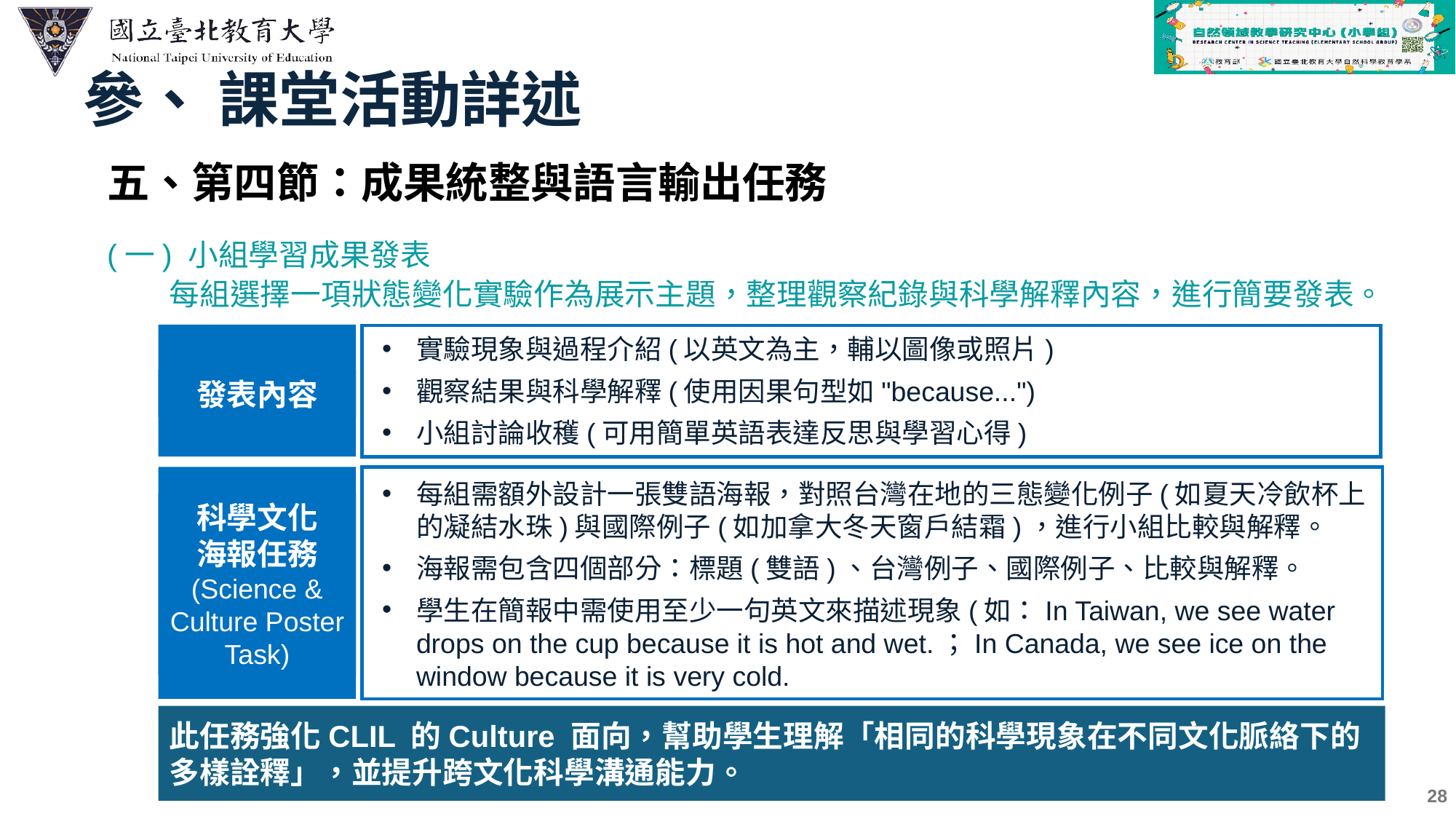

參、 課堂活動詳述
五、第四節：成果統整與語言輸出任務
(一) 小組學習成果發表
每組選擇一項狀態變化實驗作為展示主題，整理觀察紀錄與科學解釋內容，進行簡要發表。

發表內容
C
實驗現象與過程介紹(以英文為主，輔以圖像或照片)
觀察結果與科學解釋(使用因果句型如"because...")
小組討論收穫(可用簡單英語表達反思與學習心得)

科學文化
海報任務
(Science & Culture Poster Task)
C
每組需額外設計一張雙語海報，對照台灣在地的三態變化例子(如夏天冷飲杯上的凝結水珠)與國際例子(如加拿大冬天窗戶結霜)，進行小組比較與解釋。
海報需包含四個部分：標題(雙語)、台灣例子、國際例子、比較與解釋。
學生在簡報中需使用至少一句英文來描述現象(如：In Taiwan, we see water drops on the cup because it is hot and wet.；In Canada, we see ice on the window because it is very cold.
此任務強化CLIL 的Culture 面向，幫助學生理解「相同的科學現象在不同文化脈絡下的多樣詮釋」，並提升跨文化科學溝通能力。
28